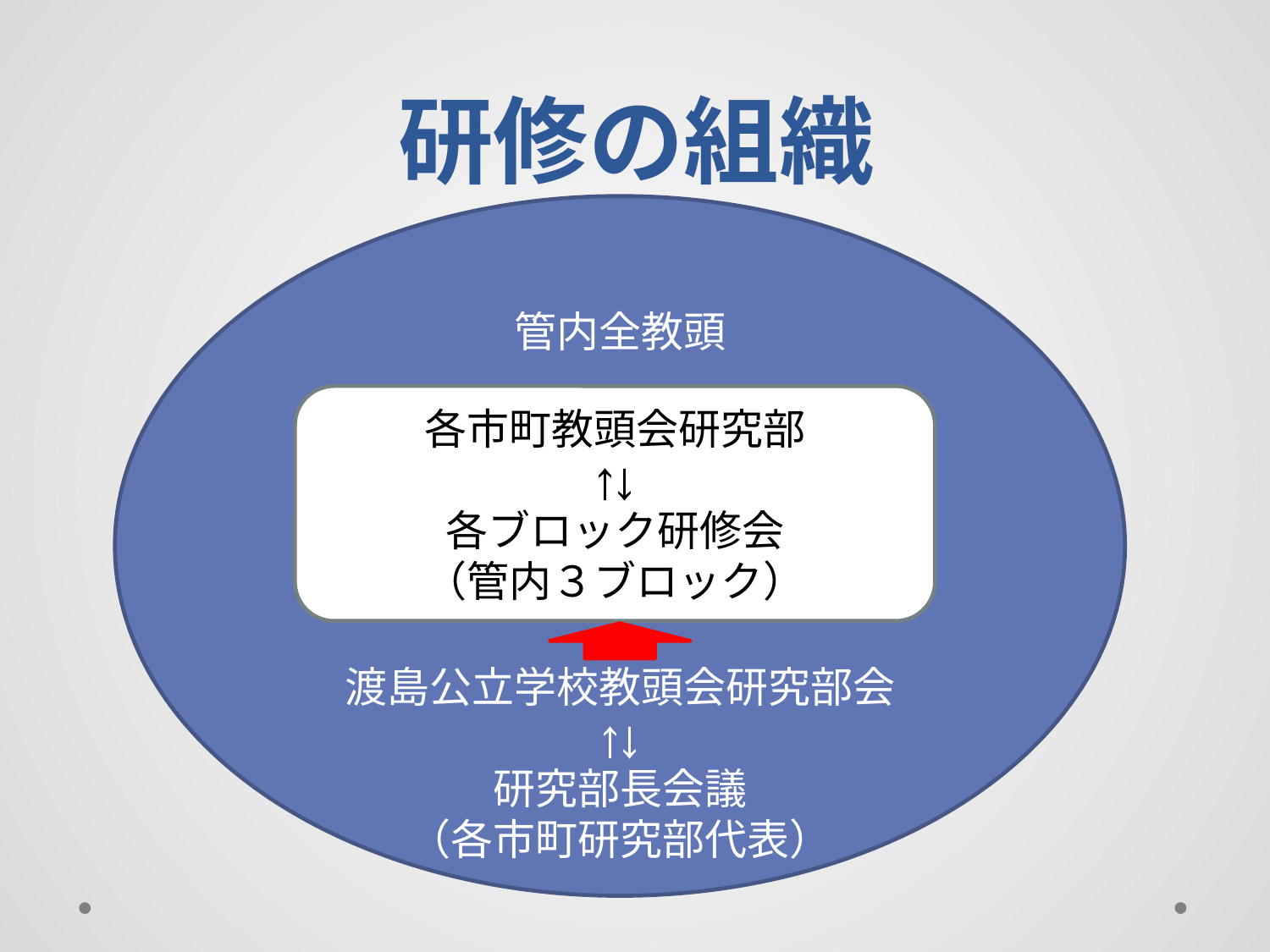

# 研修の組織
管内全教頭

渡島公立学校教頭会研究部会
↑↓
研究部長会議
（各市町研究部代表）
各市町教頭会研究部
↑↓
各ブロック研修会
（管内３ブロック）